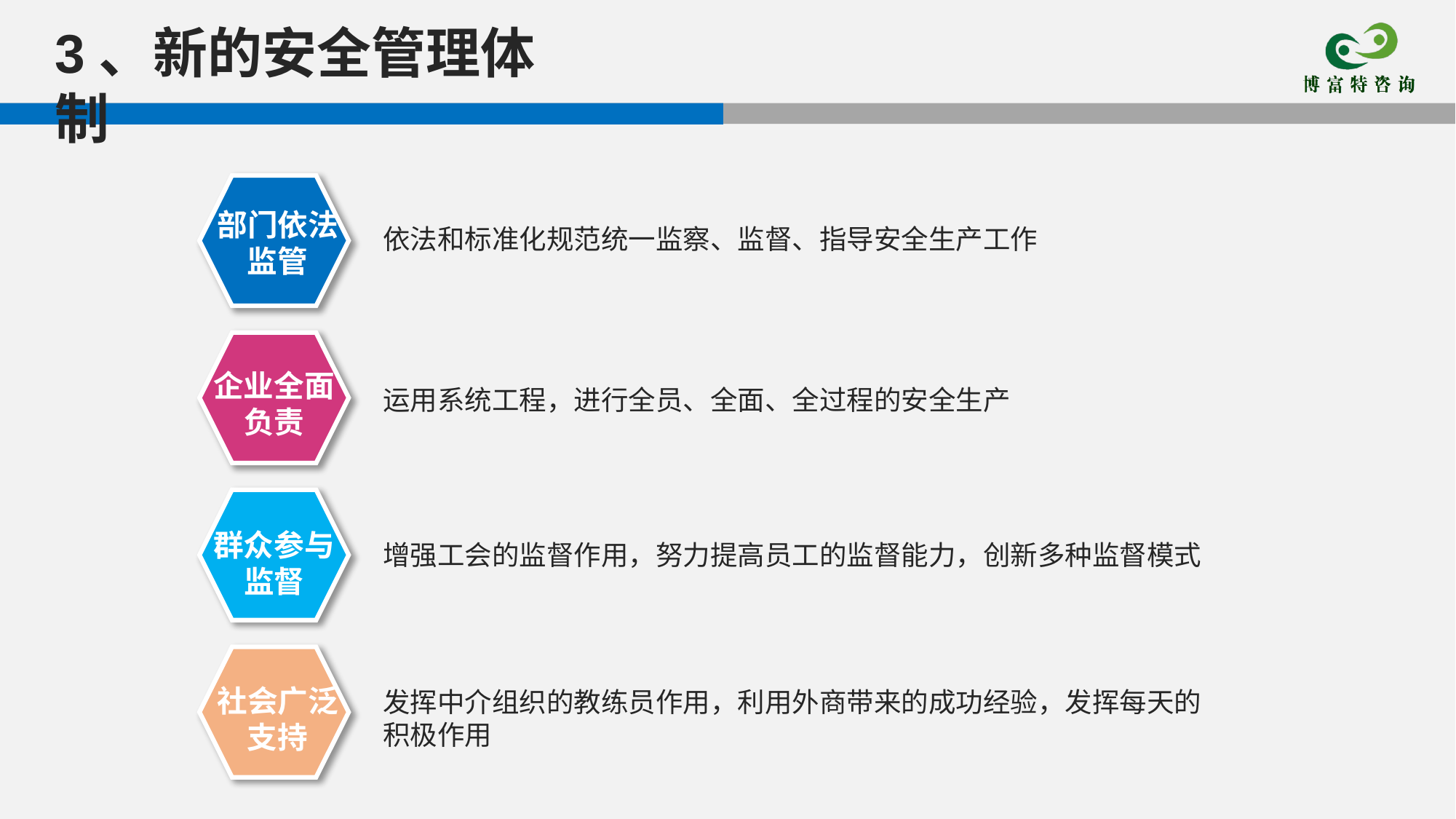

3、新的安全管理体制

部门依法监管
依法和标准化规范统一监察、监督、指导安全生产工作

企业全面负责
运用系统工程，进行全员、全面、全过程的安全生产

群众参与监督
增强工会的监督作用，努力提高员工的监督能力，创新多种监督模式

社会广泛支持
发挥中介组织的教练员作用，利用外商带来的成功经验，发挥每天的积极作用